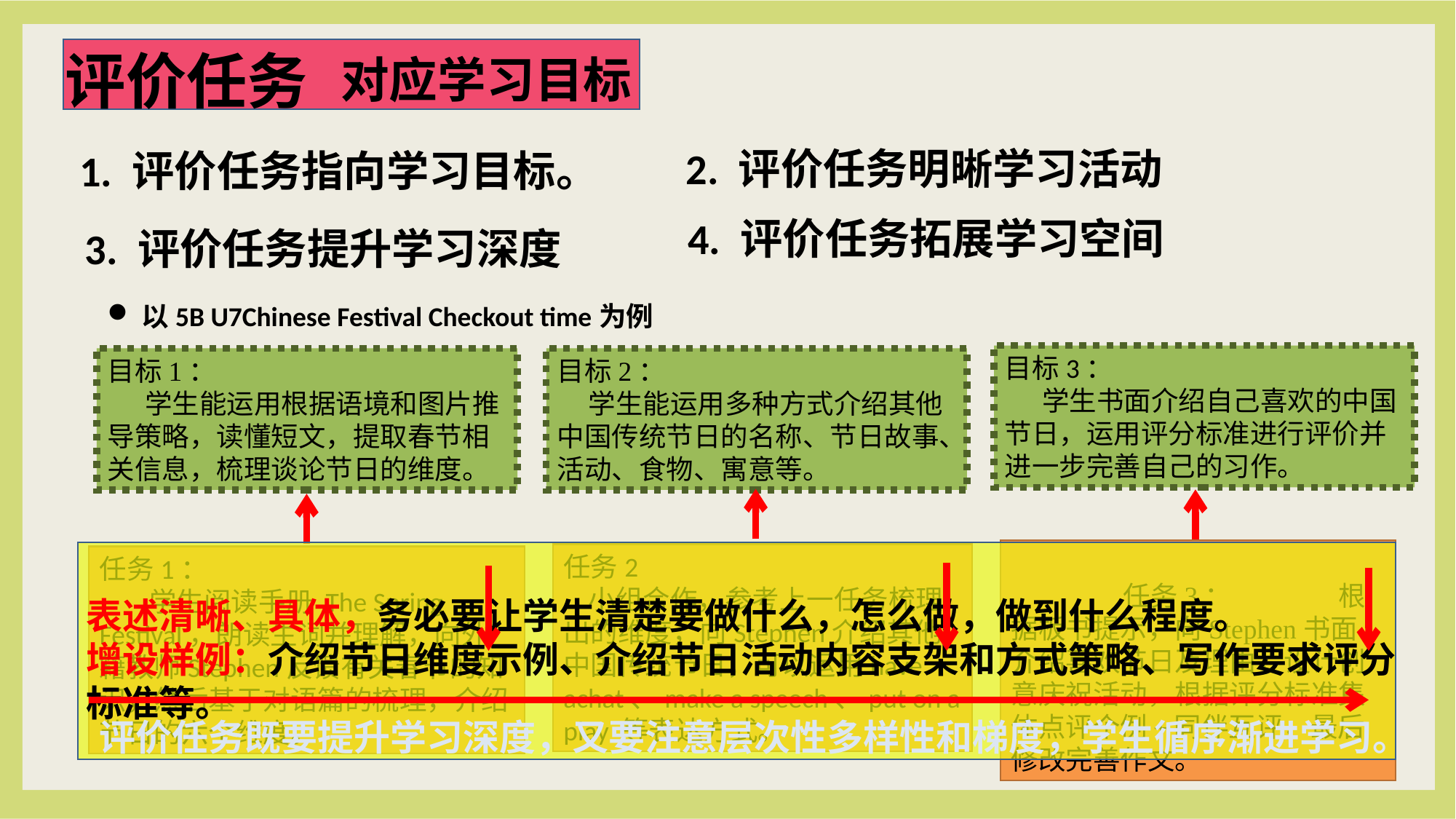

一
评价任务

对应学习目标
6
2. 评价任务明晰学习活动
1. 评价任务指向学习目标。
4. 评价任务拓展学习空间
3. 评价任务提升学习深度
以5B U7Chinese Festival Checkout time为例
目标3：
     学生书面介绍自己喜欢的中国节日，运用评分标准进行评价并进一步完善自己的习作。
目标1：
     学生能运用根据语境和图片推导策略，读懂短文，提取春节相关信息，梳理谈论节日的维度。
目标2：
    学生能运用多种方式介绍其他中国传统节日的名称、节日故事、活动、食物、寓意等。

任务3：	根据板书提示，向Stephen书面介绍喜欢节日及理由，设计创意庆祝活动，根据评分标准集体点评个例+同伴互评，最后修改完善作文。

任务2
   小组合作，参考上一任务梳理出的维度，向Stephen介绍其他中国传统节日，可以运用have achat、make a speech、put on a play 等表达方式。
任务1：
       学生阅读手册 The Spring Festival，朗读生词并理解，向外籍教师Stephen反馈有关春节的知识，然后基于对语篇的梳理，介绍节日的六个维度。
表述清晰、具体，务必要让学生清楚要做什么，怎么做，做到什么程度。
增设样例：介绍节日维度示例、介绍节日活动内容支架和方式策略、写作要求评分标准等。
评价任务既要提升学习深度，又要注意层次性多样性和梯度，学生循序渐进学习。